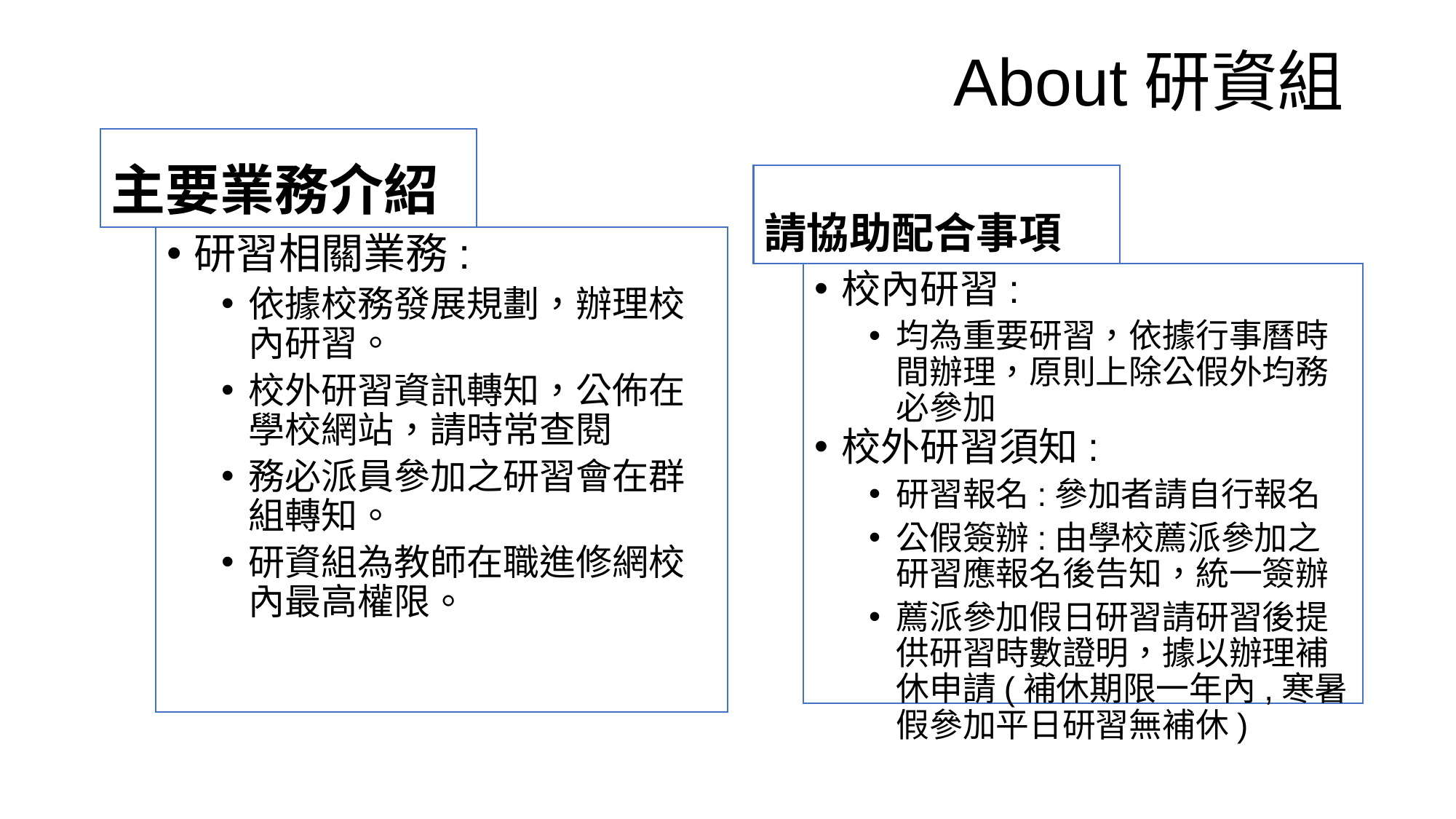

# About研資組
主要業務介紹
請協助配合事項
研習相關業務:
依據校務發展規劃，辦理校內研習。
校外研習資訊轉知，公佈在學校網站，請時常查閱
務必派員參加之研習會在群組轉知。
研資組為教師在職進修網校內最高權限。

校內研習:
均為重要研習，依據行事曆時間辦理，原則上除公假外均務必參加
校外研習須知:
研習報名:參加者請自行報名
公假簽辦:由學校薦派參加之研習應報名後告知，統一簽辦
薦派參加假日研習請研習後提供研習時數證明，據以辦理補休申請(補休期限一年內,寒暑假參加平日研習無補休)